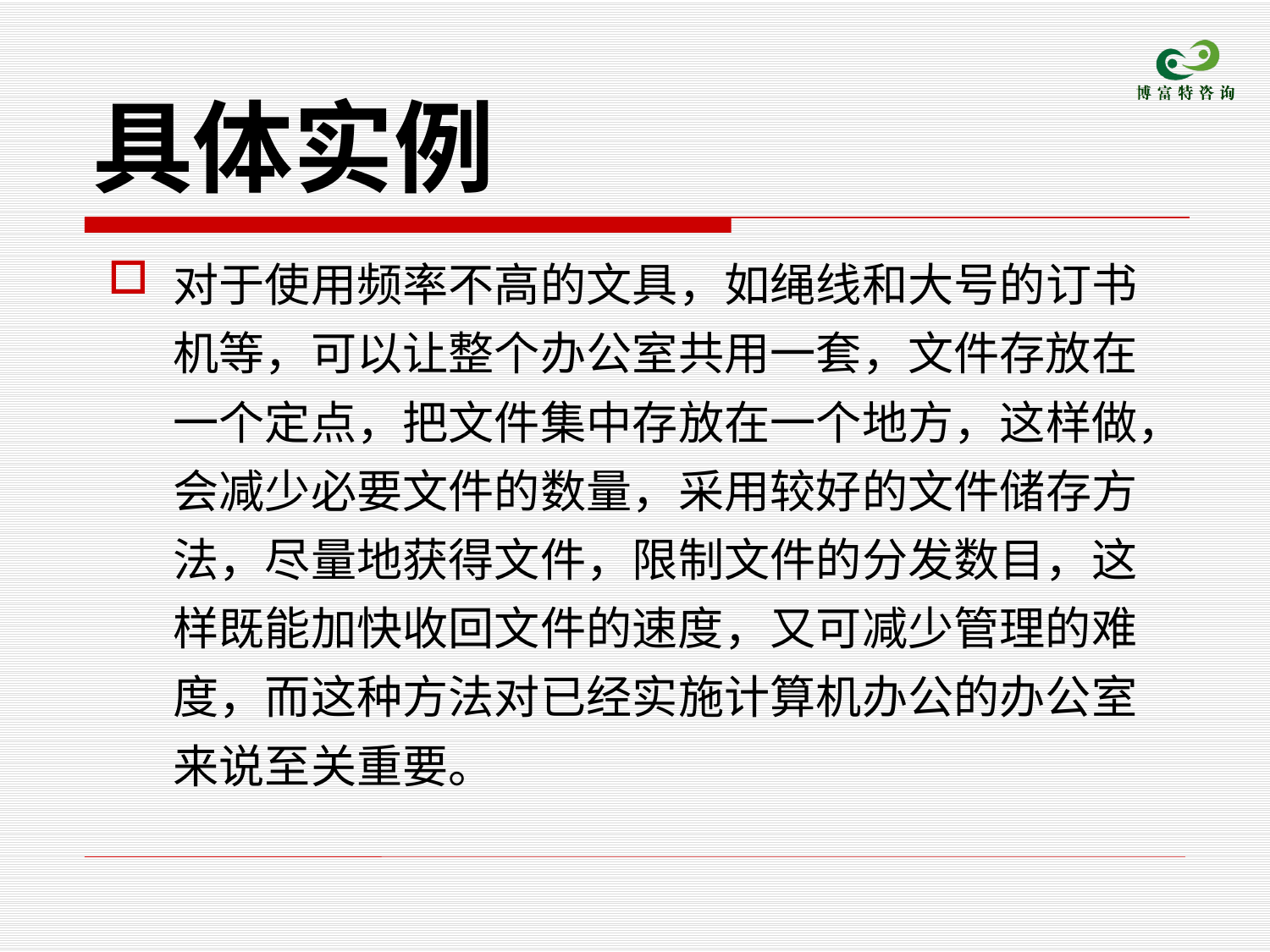

# 具体实例
对于使用频率不高的文具，如绳线和大号的订书机等，可以让整个办公室共用一套，文件存放在一个定点，把文件集中存放在一个地方，这样做，会减少必要文件的数量，采用较好的文件储存方法，尽量地获得文件，限制文件的分发数目，这样既能加快收回文件的速度，又可减少管理的难度，而这种方法对已经实施计算机办公的办公室来说至关重要。

164